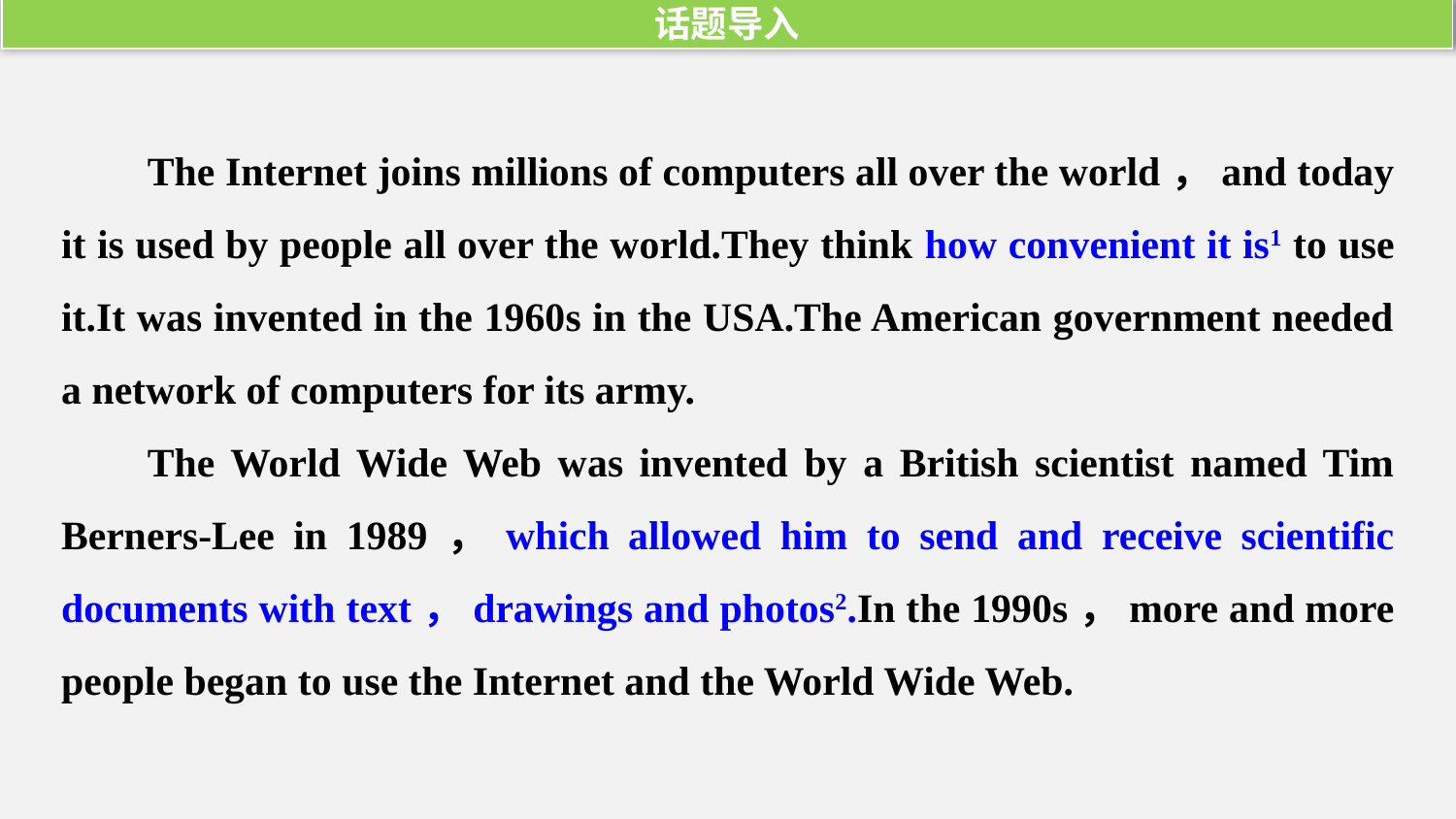

话题导入
The Internet joins millions of computers all over the world，and today it is used by people all over the world.They think how convenient it is1 to use it.It was invented in the 1960s in the USA.The American government needed a network of computers for its army.
The World Wide Web was invented by a British scientist named Tim Berners-Lee in 1989，which allowed him to send and receive scientific documents with text，drawings and photos2.In the 1990s，more and more people began to use the Internet and the World Wide Web.